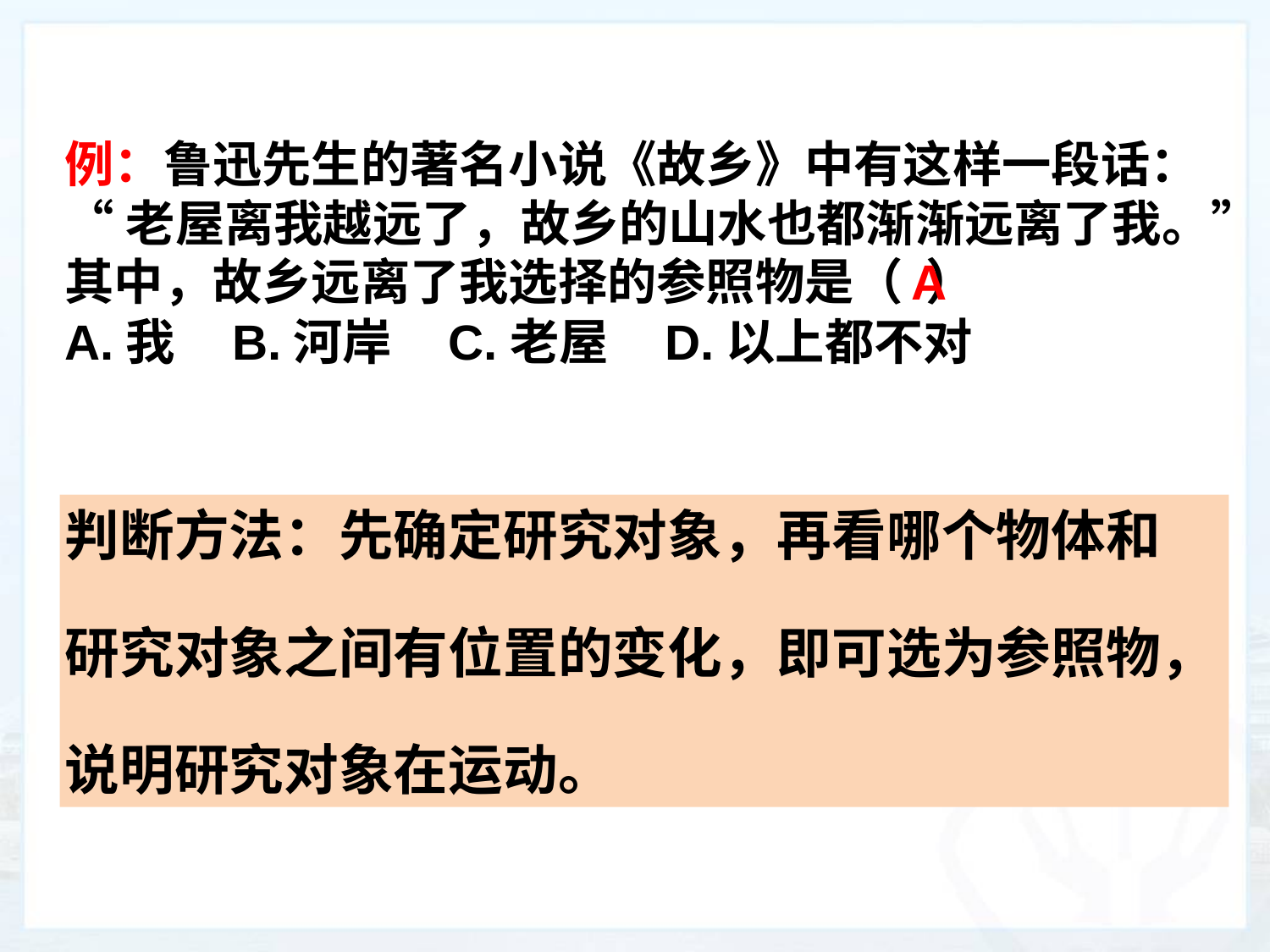

例：鲁迅先生的著名小说《故乡》中有这样一段话：
“老屋离我越远了，故乡的山水也都渐渐远离了我。”
其中，故乡远离了我选择的参照物是（  ）
A.我    B.河岸    C.老屋    D.以上都不对
A
判断方法：先确定研究对象，再看哪个物体和
研究对象之间有位置的变化，即可选为参照物，
说明研究对象在运动。